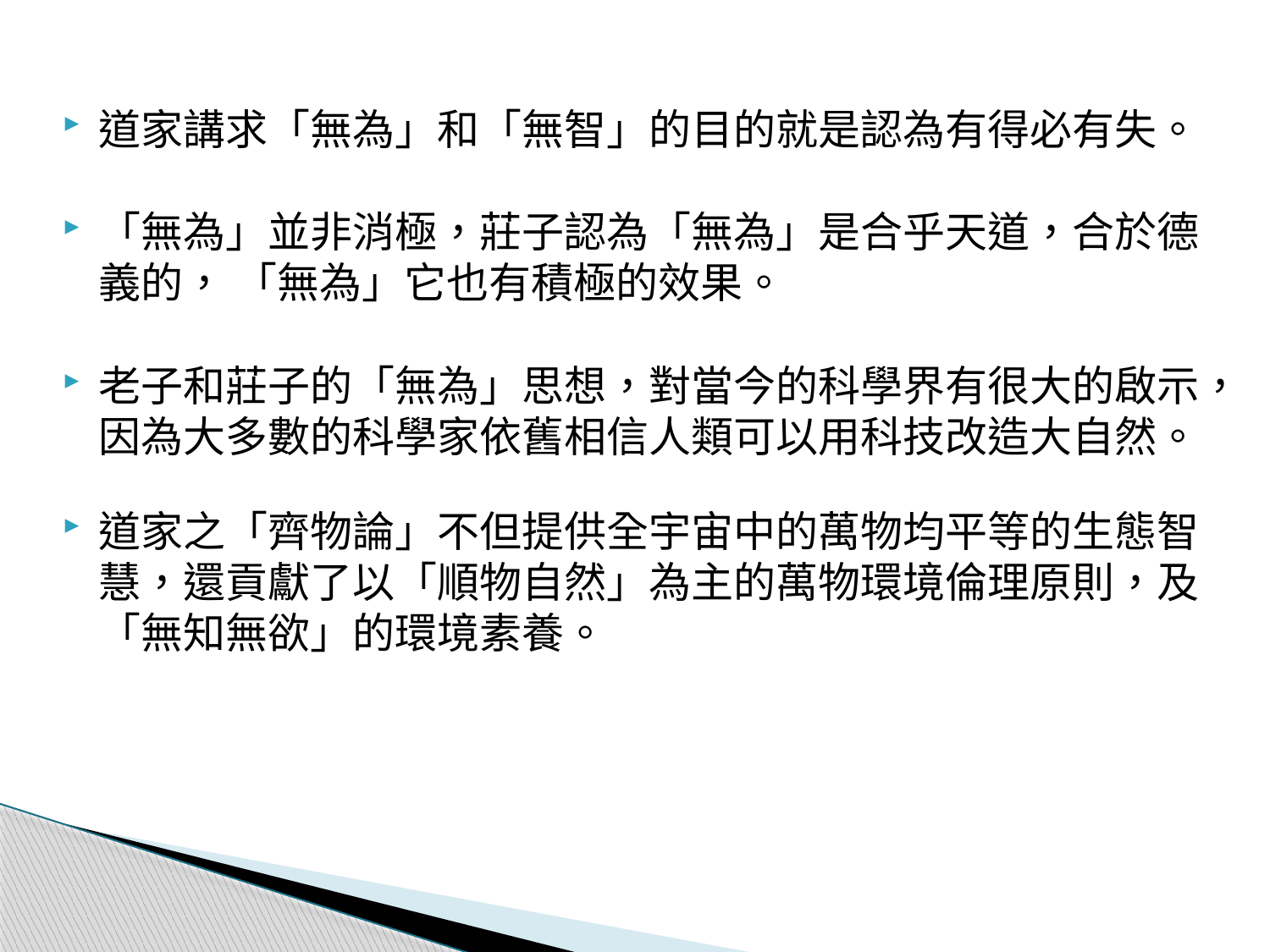

道家講求「無為」和「無智」的目的就是認為有得必有失。

「無為」並非消極，莊子認為「無為」是合乎天道，合於德義的， 「無為」它也有積極的效果。

老子和莊子的「無為」思想，對當今的科學界有很大的啟示，因為大多數的科學家依舊相信人類可以用科技改造大自然。

道家之「齊物論」不但提供全宇宙中的萬物均平等的生態智慧，還貢獻了以「順物自然」為主的萬物環境倫理原則，及「無知無欲」的環境素養。